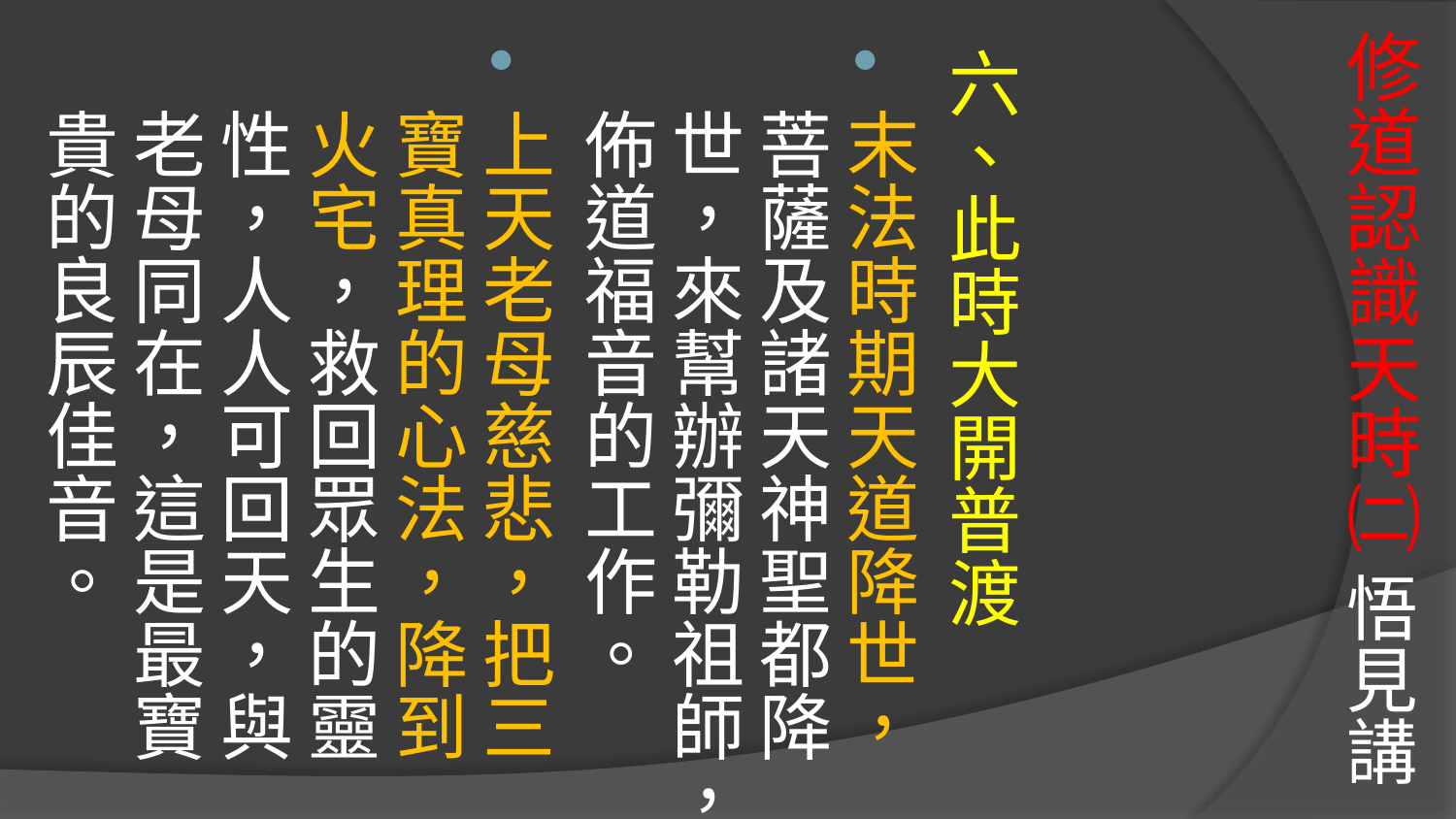

# 修道認識天時㈡ 悟見講
六、此時大開普渡
末法時期天道降世，菩薩及諸天神聖都降世，來幫辦彌勒祖師，佈道福音的工作。
上天老母慈悲，把三寶真理的心法，降到火宅，救回眾生的靈性，人人可回天，與老母同在，這是最寶貴的良辰佳音。